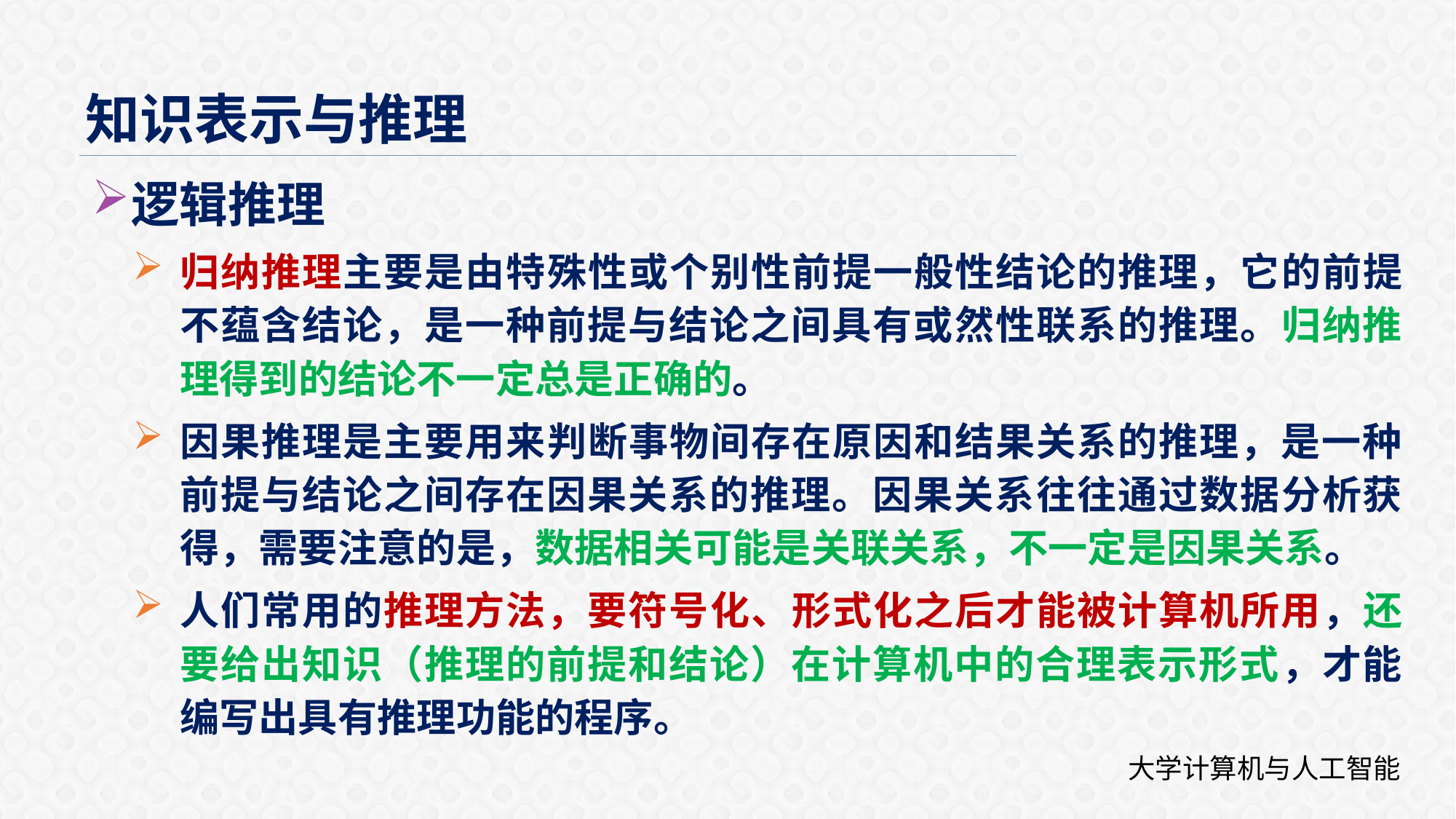

知识表示与推理
逻辑推理
归纳推理主要是由特殊性或个别性前提一般性结论的推理，它的前提不蕴含结论，是一种前提与结论之间具有或然性联系的推理。归纳推理得到的结论不一定总是正确的。
因果推理是主要用来判断事物间存在原因和结果关系的推理，是一种前提与结论之间存在因果关系的推理。因果关系往往通过数据分析获得，需要注意的是，数据相关可能是关联关系，不一定是因果关系。
人们常用的推理方法，要符号化、形式化之后才能被计算机所用，还要给出知识（推理的前提和结论）在计算机中的合理表示形式，才能编写出具有推理功能的程序。